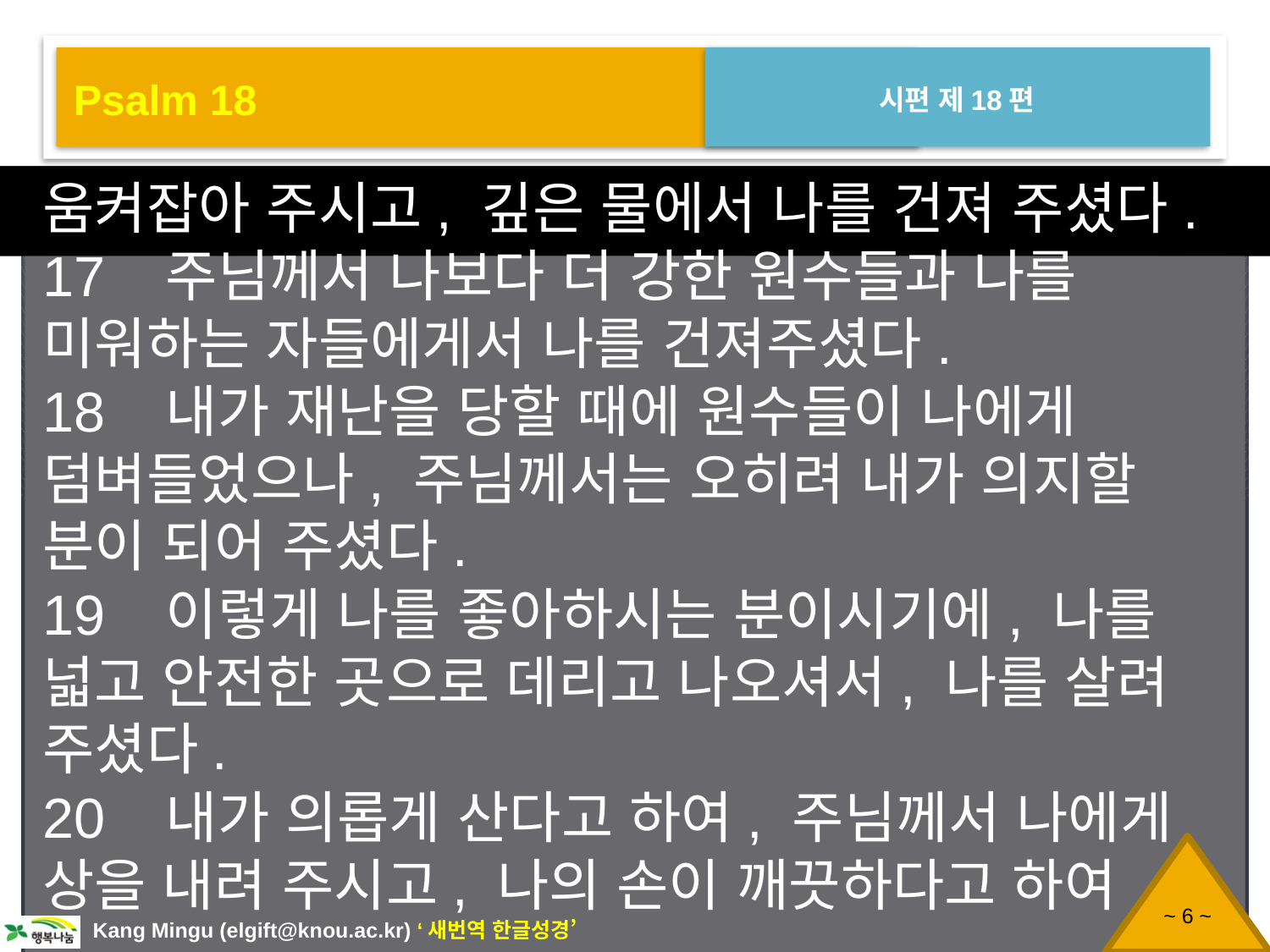

Psalm 18
시편 제18편
움켜잡아 주시고, 깊은 물에서 나를 건져 주셨다.
17   주님께서 나보다 더 강한 원수들과 나를 미워하는 자들에게서 나를 건져주셨다.
18   내가 재난을 당할 때에 원수들이 나에게 덤벼들었으나, 주님께서는 오히려 내가 의지할 분이 되어 주셨다.
19   이렇게 나를 좋아하시는 분이시기에, 나를 넓고 안전한 곳으로 데리고 나오셔서, 나를 살려 주셨다.
20   내가 의롭게 산다고 하여, 주님께서 나에게 상을 내려 주시고, 나의 손이 깨끗하다고 하여